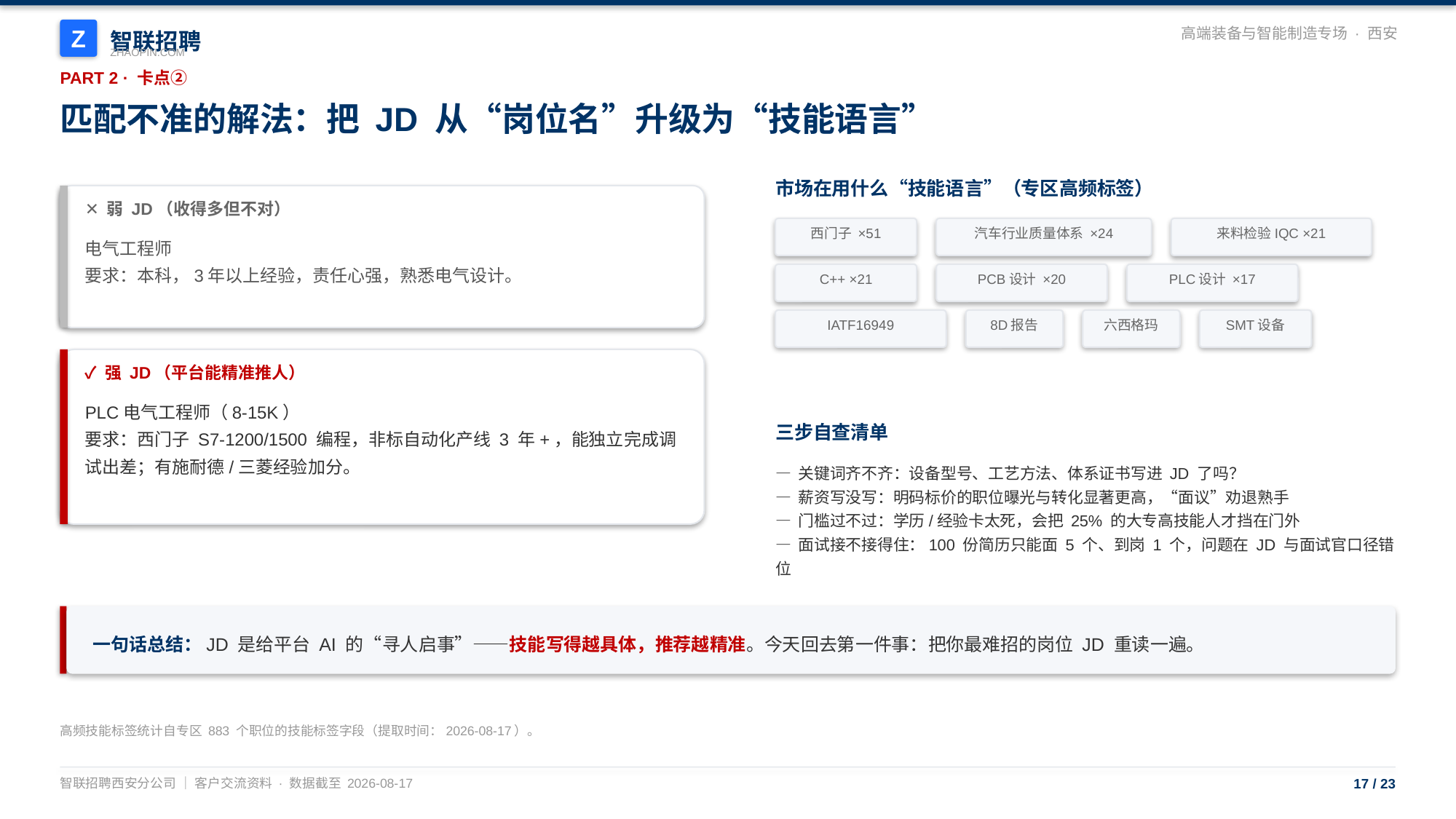

智联招聘
Z
高端装备与智能制造专场 · 西安
ZHAOPIN.COM
PART 2 · 卡点②
匹配不准的解法：把 JD 从“岗位名”升级为“技能语言”
市场在用什么“技能语言”（专区高频标签）

✕ 弱 JD（收得多但不对）

西门子 ×51
汽车行业质量体系 ×24
来料检验IQC ×21
电气工程师
要求：本科，3年以上经验，责任心强，熟悉电气设计。

C++ ×21
PCB设计 ×20
PLC设计 ×17

IATF16949
8D报告
六西格玛
SMT设备

✓ 强 JD（平台能精准推人）
PLC电气工程师（8-15K）
要求：西门子 S7-1200/1500 编程，非标自动化产线 3 年+，能独立完成调试出差；有施耐德/三菱经验加分。
三步自查清单
— 关键词齐不齐：设备型号、工艺方法、体系证书写进 JD 了吗？
— 薪资写没写：明码标价的职位曝光与转化显著更高，“面议”劝退熟手
— 门槛过不过：学历/经验卡太死，会把 25% 的大专高技能人才挡在门外
— 面试接不接得住：100 份简历只能面 5 个、到岗 1 个，问题在 JD 与面试官口径错位

一句话总结：JD 是给平台 AI 的“寻人启事”——技能写得越具体，推荐越精准。今天回去第一件事：把你最难招的岗位 JD 重读一遍。
高频技能标签统计自专区 883 个职位的技能标签字段（提取时间：2026-08-17）。

智联招聘西安分公司 ｜ 客户交流资料 · 数据截至 2026-08-17
17 / 23